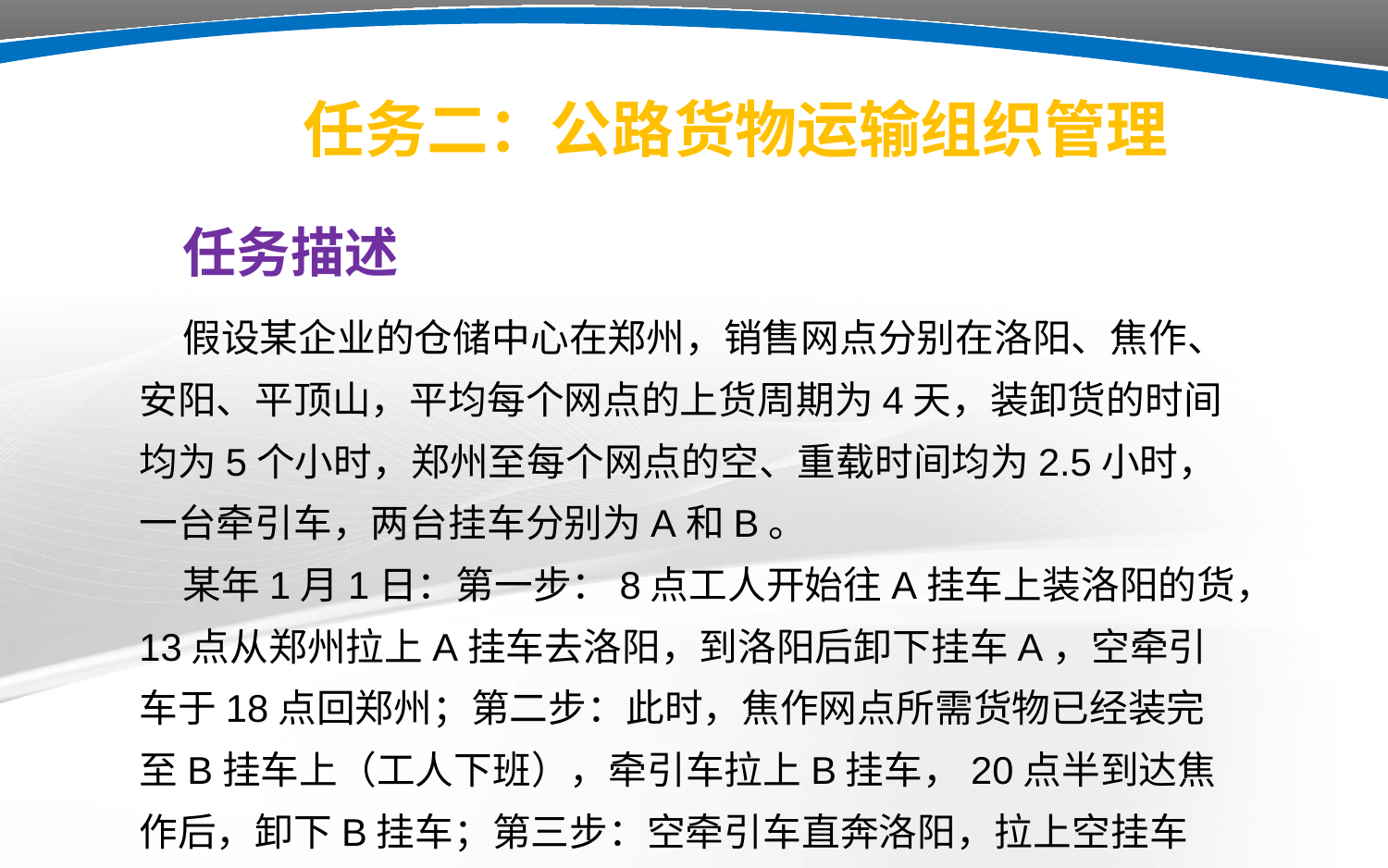

任务二：公路货物运输组织管理
任务描述
    假设某企业的仓储中心在郑州，销售网点分别在洛阳、焦作、安阳、平顶山，平均每个网点的上货周期为4天，装卸货的时间均为5个小时，郑州至每个网点的空、重载时间均为2.5小时，一台牵引车，两台挂车分别为A和B。
    某年1月1日：第一步：8点工人开始往A挂车上装洛阳的货，13点从郑州拉上A挂车去洛阳，到洛阳后卸下挂车A，空牵引车于18点回郑州；第二步：此时，焦作网点所需货物已经装完至B挂车上（工人下班），牵引车拉上B挂车，20点半到达焦作后，卸下B挂车；第三步：空牵引车直奔洛阳，拉上空挂车A，回郑州。